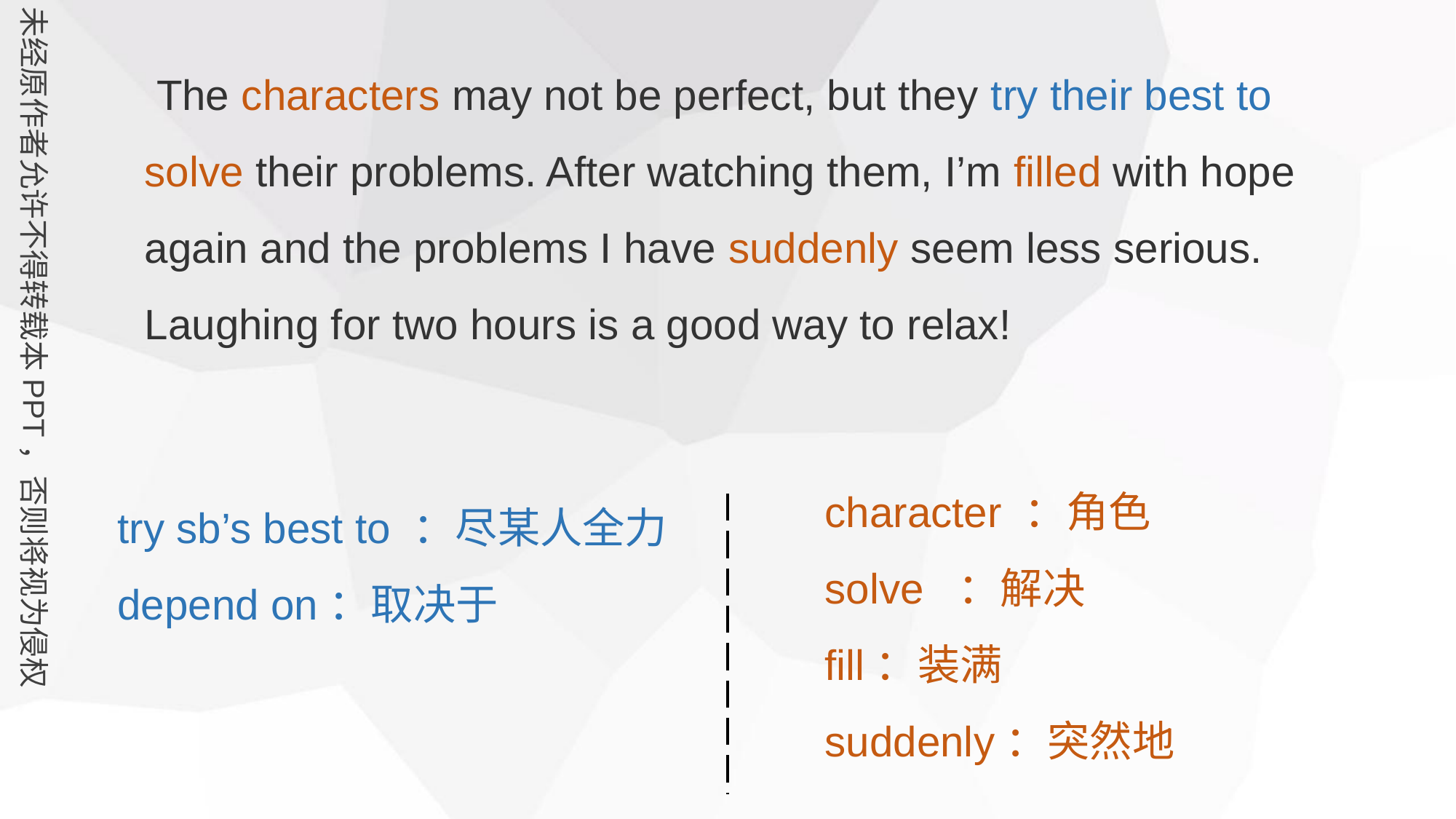

The characters may not be perfect, but they try their best to solve their problems. After watching them, I’m filled with hope again and the problems I have suddenly seem less serious. Laughing for two hours is a good way to relax!
character ：角色
solve  ：解决
fill：装满
suddenly：突然地
try sb’s best to ：尽某人全力
depend on：取决于